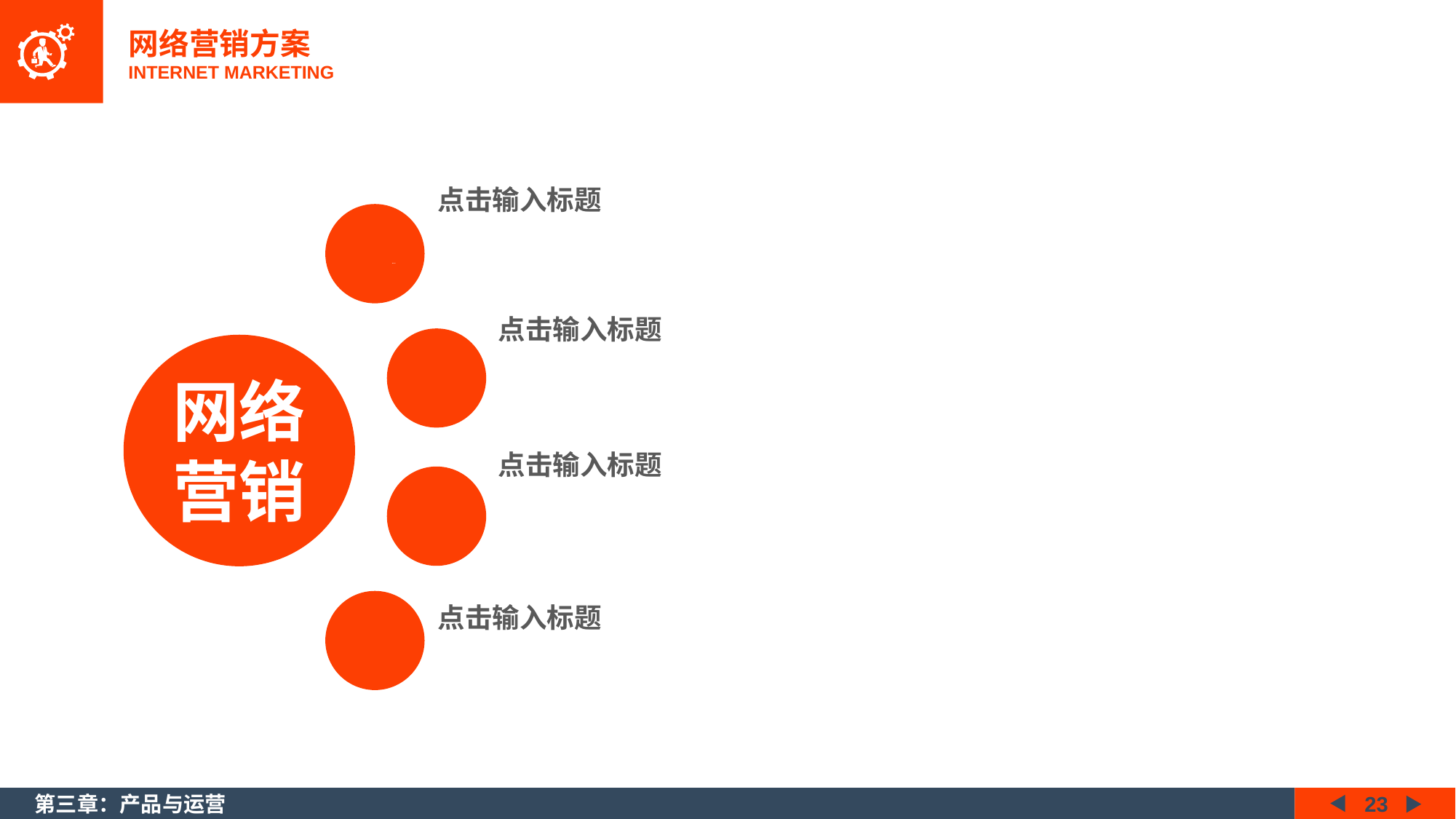

网络营销方案
INTERNET MARKETING

点击输入标题

点击输入标题

网络营销
点击输入标题

点击输入标题
第三章：产品与运营
23